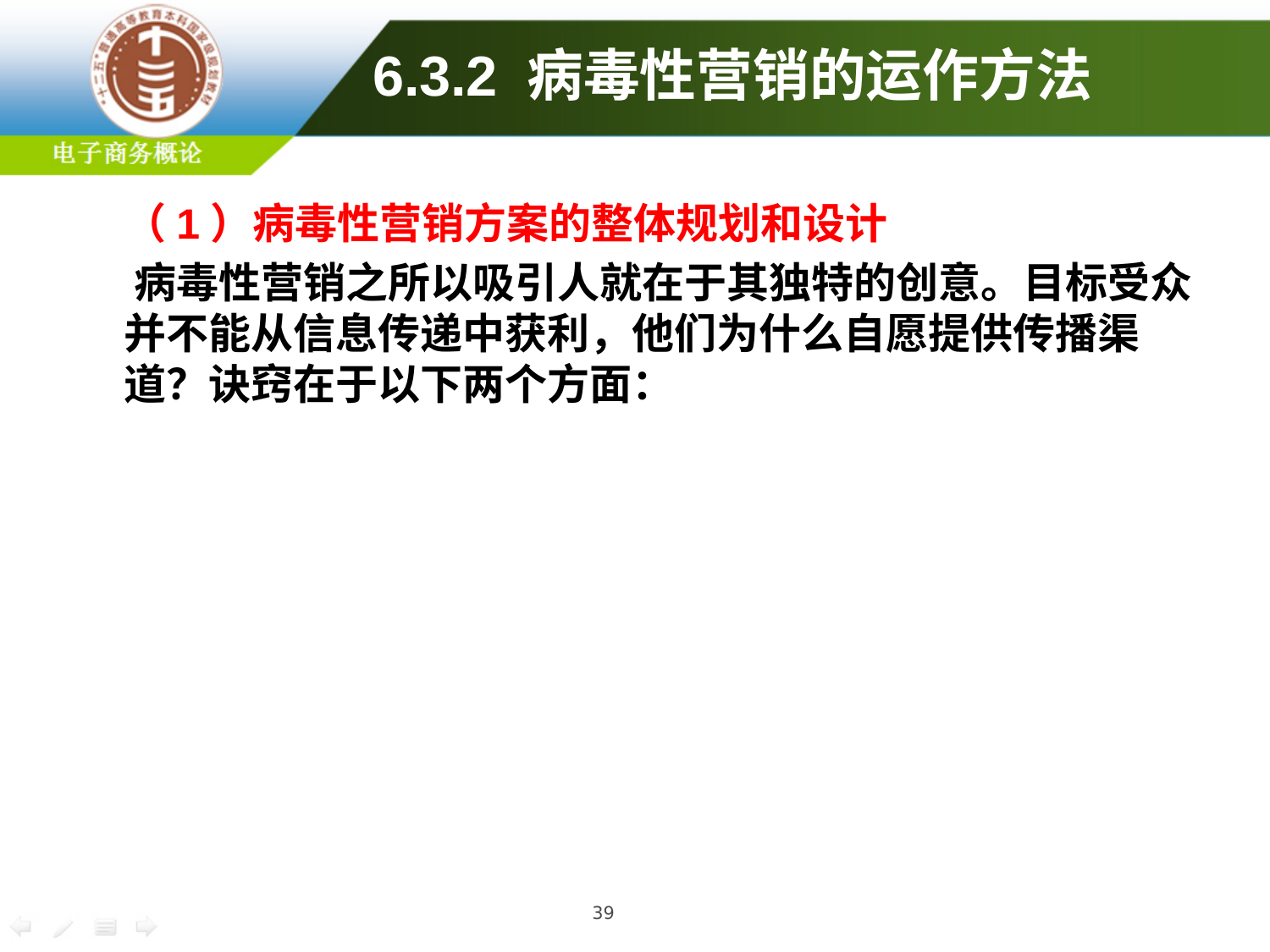

# 6.3.2 病毒性营销的运作方法
	（1）病毒性营销方案的整体规划和设计
     病毒性营销之所以吸引人就在于其独特的创意。目标受众并不能从信息传递中获利，他们为什么自愿提供传播渠道？诀窍在于以下两个方面：

39